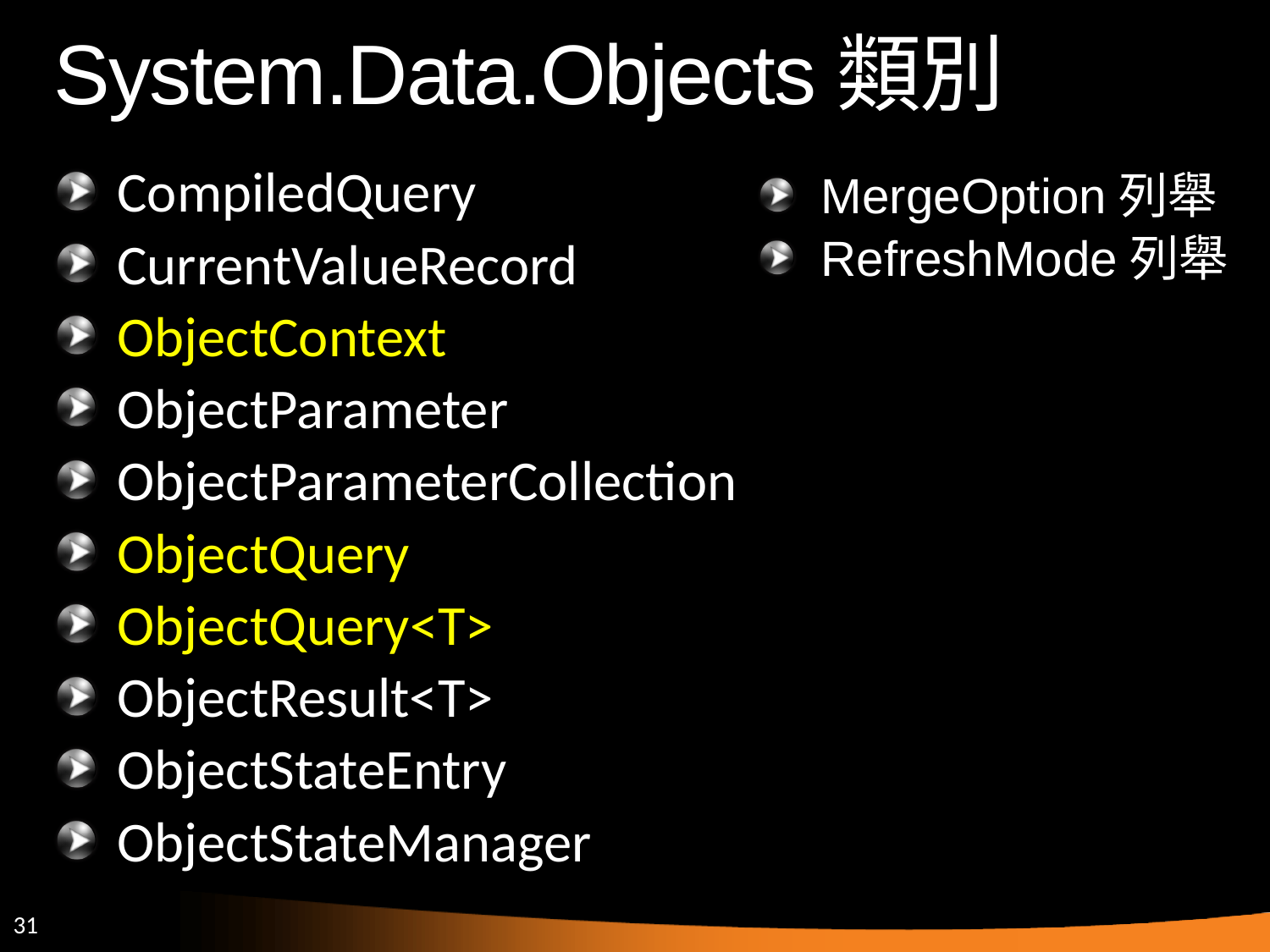

# System.Data.Objects類別
CompiledQuery
CurrentValueRecord
ObjectContext
ObjectParameter
ObjectParameterCollection
ObjectQuery
ObjectQuery<T>
ObjectResult<T>
ObjectStateEntry
ObjectStateManager
MergeOption列舉
RefreshMode列舉